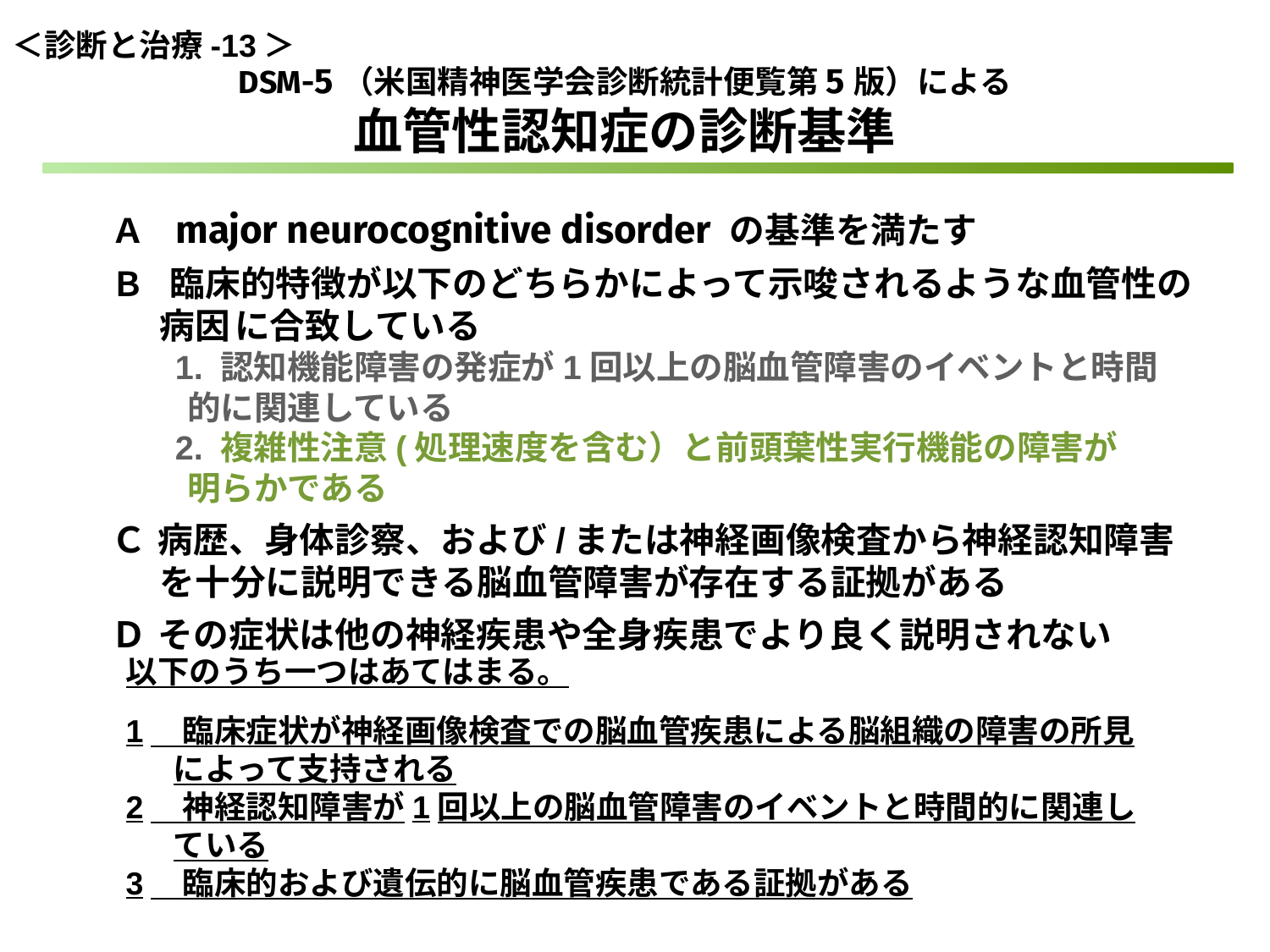

＜診断と治療-13＞
DSM-5（米国精神医学会診断統計便覧第5版）による
血管性認知症の診断基準

Ａ　 major neurocognitive disorder の基準を満たす
Ｂ　  臨床的特徴が以下のどちらかによって示唆されるような血管性の
     病因 に合致している
　   1. 認知機能障害の発症が1回以上の脳血管障害のイベントと時間
         的に関連している
　   2. 複雑性注意(処理速度を含む）と前頭葉性実行機能の障害が
         明らかである
Ｃ   病歴、身体診察、および/または神経画像検査から神経認知障害
     を十分に説明できる脳血管障害が存在する証拠がある
Ｄ   その症状は他の神経疾患や全身疾患でより良く説明されない
以下のうち一つはあてはまる。
1　臨床症状が神経画像検査での脳血管疾患による脳組織の障害の所見によって支持される
2　神経認知障害が1回以上の脳血管障害のイベントと時間的に関連している
3　臨床的および遺伝的に脳血管疾患である証拠がある